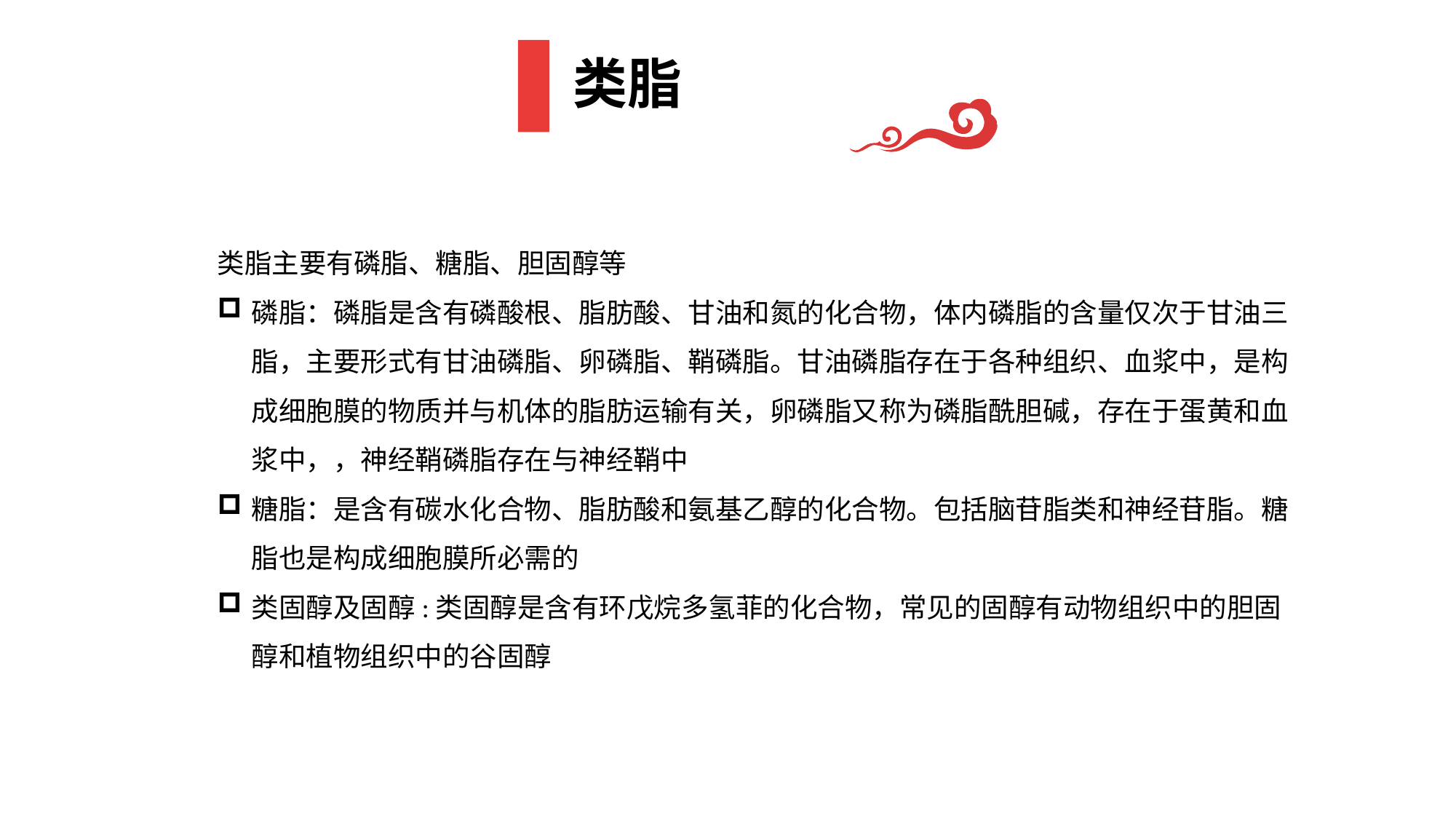

# 类脂
类脂主要有磷脂、糖脂、胆固醇等
磷脂：磷脂是含有磷酸根、脂肪酸、甘油和氮的化合物，体内磷脂的含量仅次于甘油三脂，主要形式有甘油磷脂、卵磷脂、鞘磷脂。甘油磷脂存在于各种组织、血浆中，是构成细胞膜的物质并与机体的脂肪运输有关，卵磷脂又称为磷脂酰胆碱，存在于蛋黄和血浆中，，神经鞘磷脂存在与神经鞘中
糖脂：是含有碳水化合物、脂肪酸和氨基乙醇的化合物。包括脑苷脂类和神经苷脂。糖脂也是构成细胞膜所必需的
类固醇及固醇:类固醇是含有环戊烷多氢菲的化合物，常见的固醇有动物组织中的胆固醇和植物组织中的谷固醇